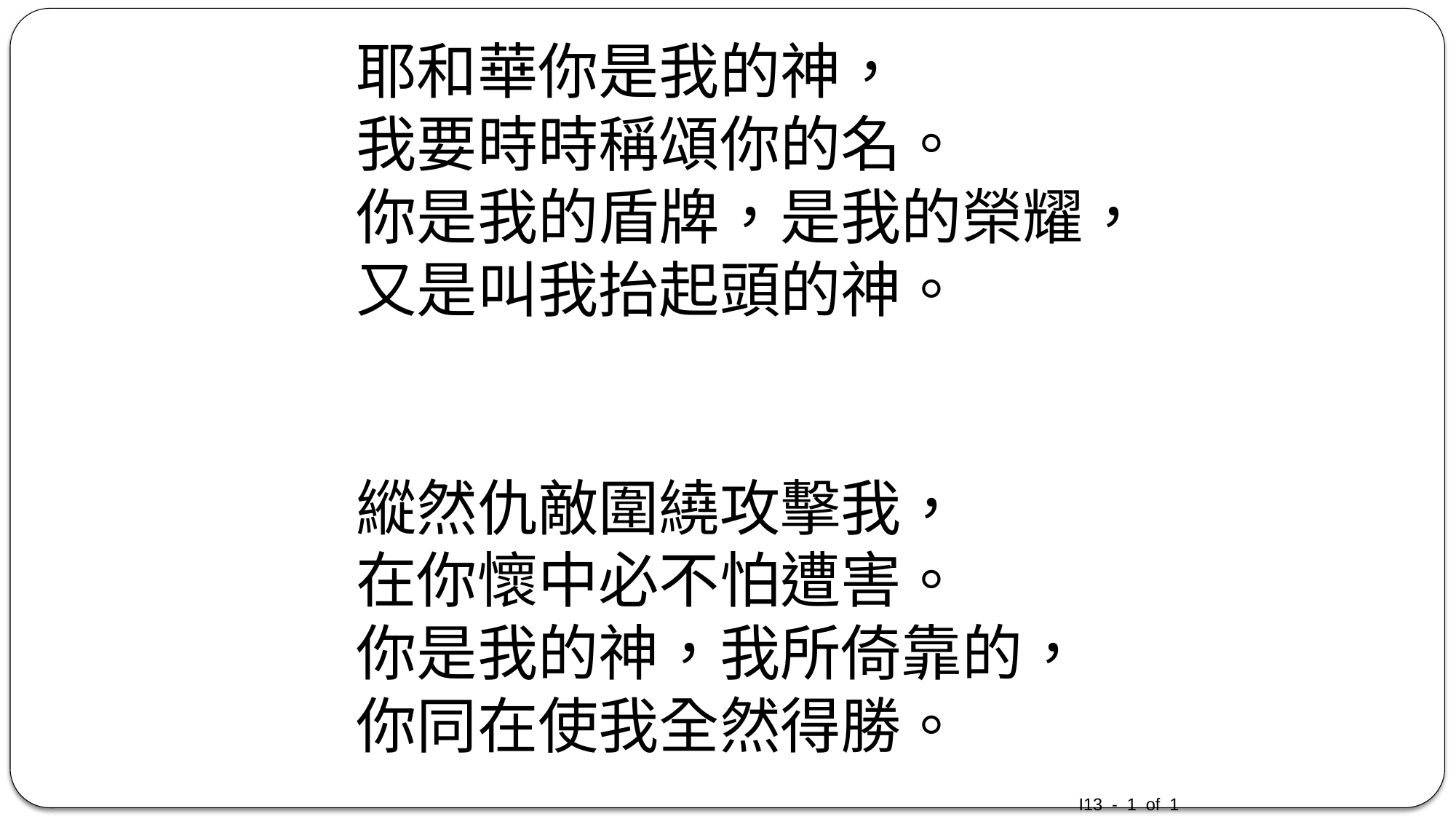

耶和華你是我的神，
我要時時稱頌你的名。
你是我的盾牌，是我的榮耀，
又是叫我抬起頭的神。

縱然仇敵圍繞攻擊我，
在你懷中必不怕遭害。
你是我的神，我所倚靠的，
你同在使我全然得勝。

I13  -  1  of  1